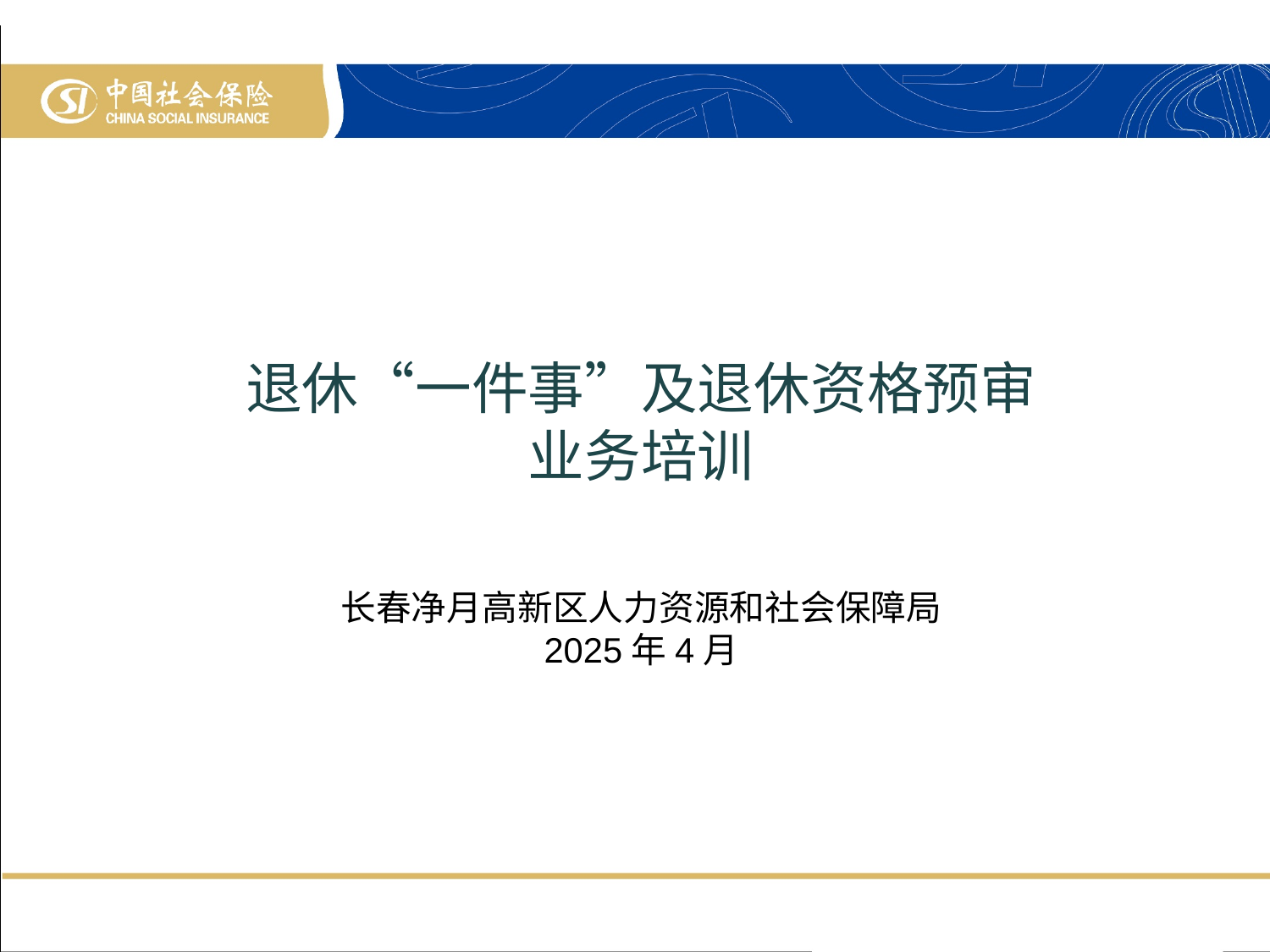

退休“一件事”及退休资格预审
业务培训

长春净月高新区人力资源和社会保障局
2025年4月